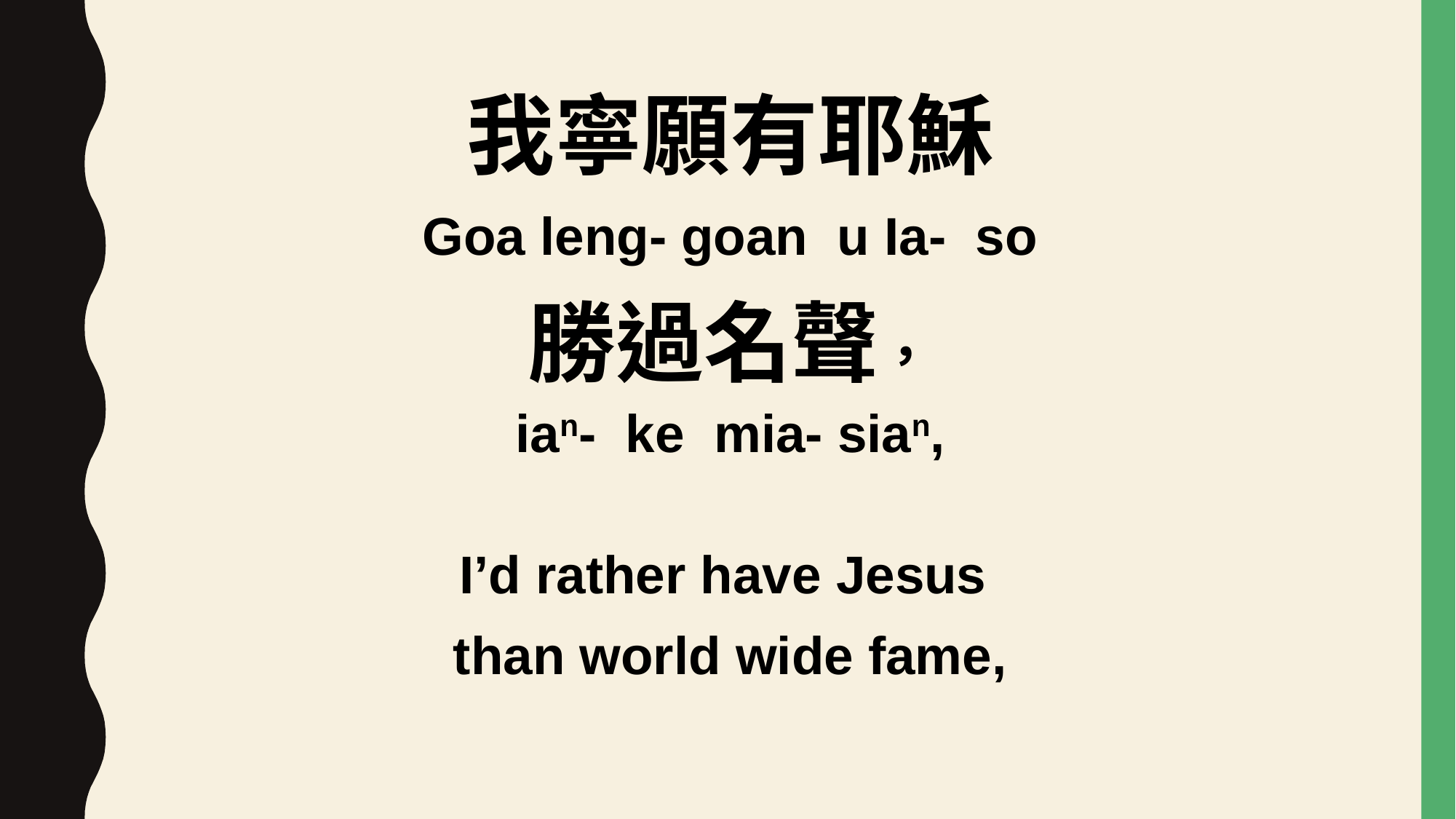

我寧願有耶穌
Goa leng- goan  u Ia-  so
勝過名聲，
ian-  ke  mia- sian,

I’d rather have Jesus
than world wide fame,